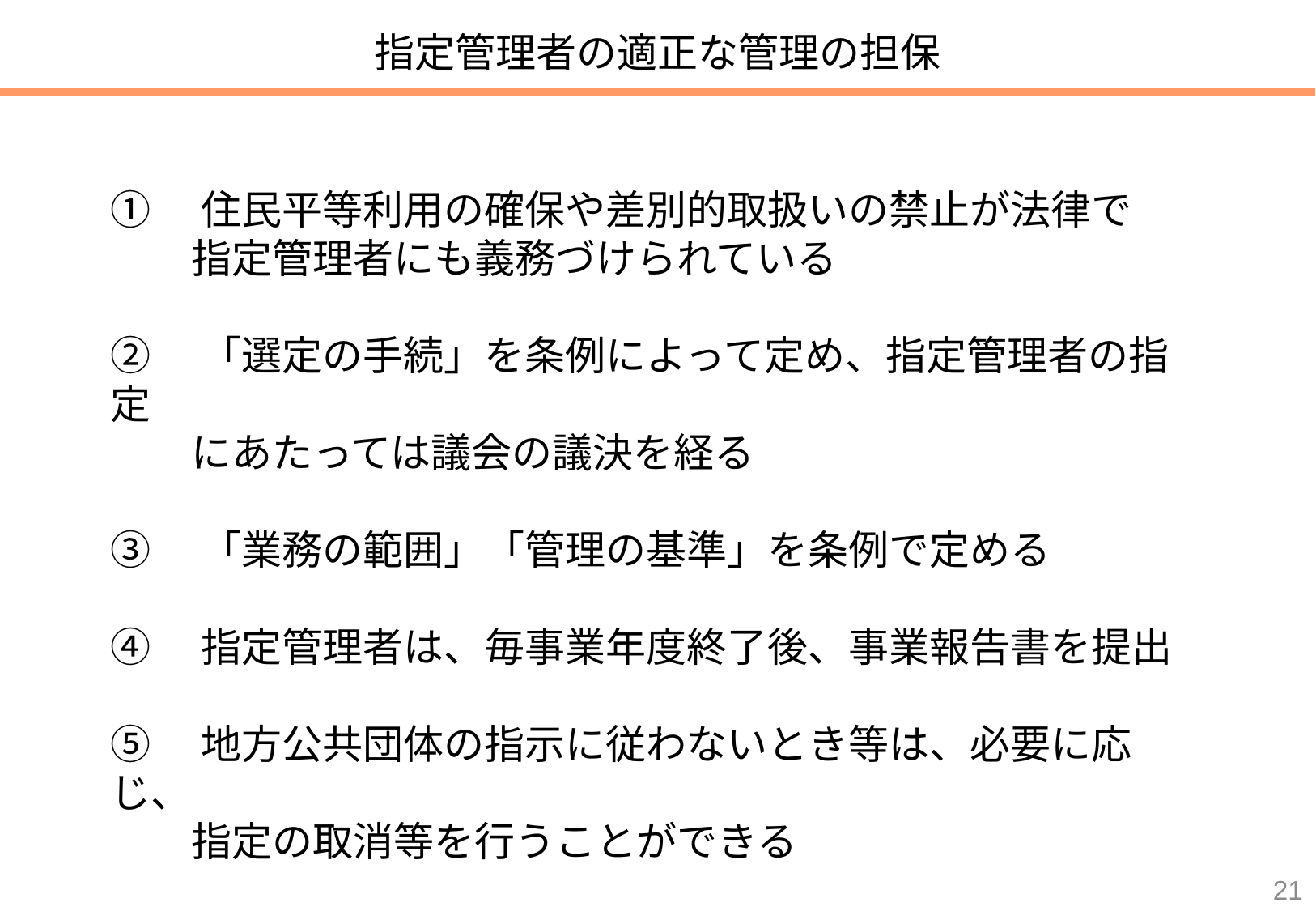

指定管理者の適正な管理の担保
①　住民平等利用の確保や差別的取扱いの禁止が法律で
　　指定管理者にも義務づけられている

②　「選定の手続」を条例によって定め、指定管理者の指定
　　にあたっては議会の議決を経る

③　「業務の範囲」「管理の基準」を条例で定める

④　指定管理者は、毎事業年度終了後、事業報告書を提出

⑤　地方公共団体の指示に従わないとき等は、必要に応じ、
　　指定の取消等を行うことができる
21